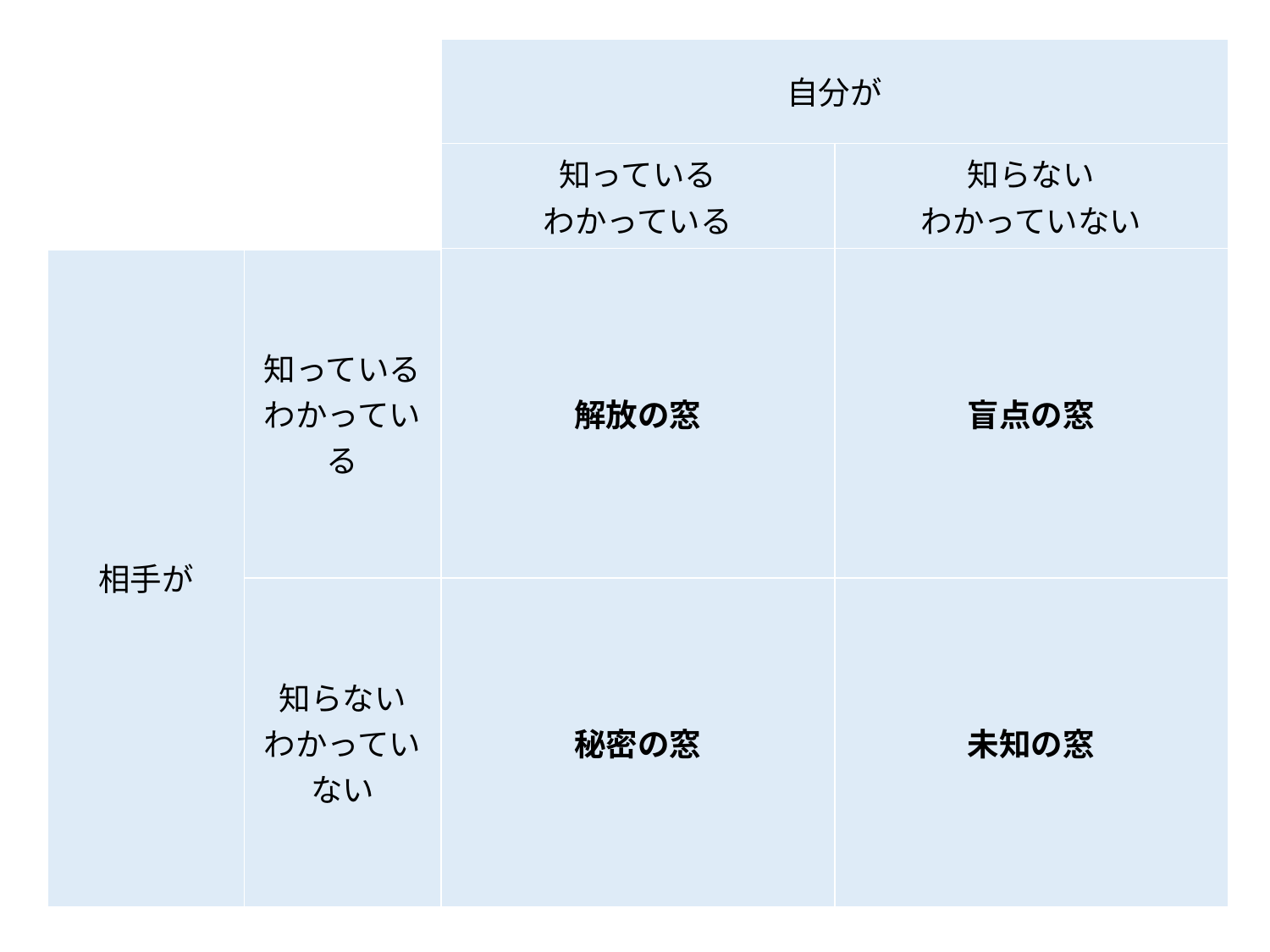

|  |  | 自分が |  |
| --- | --- | --- | --- |
|  |  | 知っている わかっている | 知らない わかっていない |
| 相手が | 知っている わかっている | 解放の窓 | 盲点の窓 |
|  | 知らない わかっていない | 秘密の窓 | 未知の窓 |